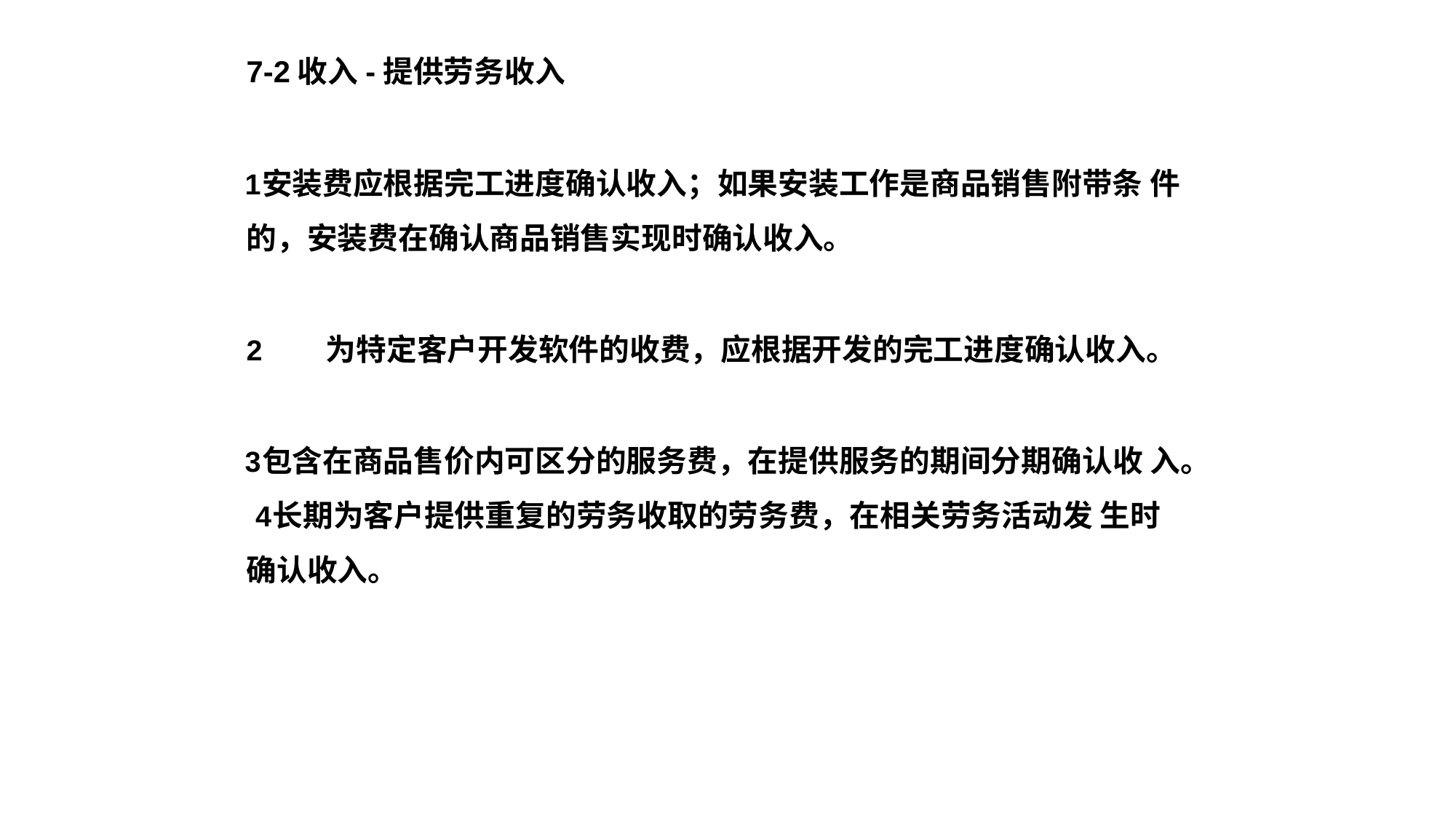

7-2收入-提供劳务收入

安装费应根据完工进度确认收入；如果安装工作是商品销售附带条 件的，安装费在确认商品销售实现时确认收入。

为特定客户开发软件的收费，应根据开发的完工进度确认收入。

包含在商品售价内可区分的服务费，在提供服务的期间分期确认收 入。
长期为客户提供重复的劳务收取的劳务费，在相关劳务活动发 生时确认收入。